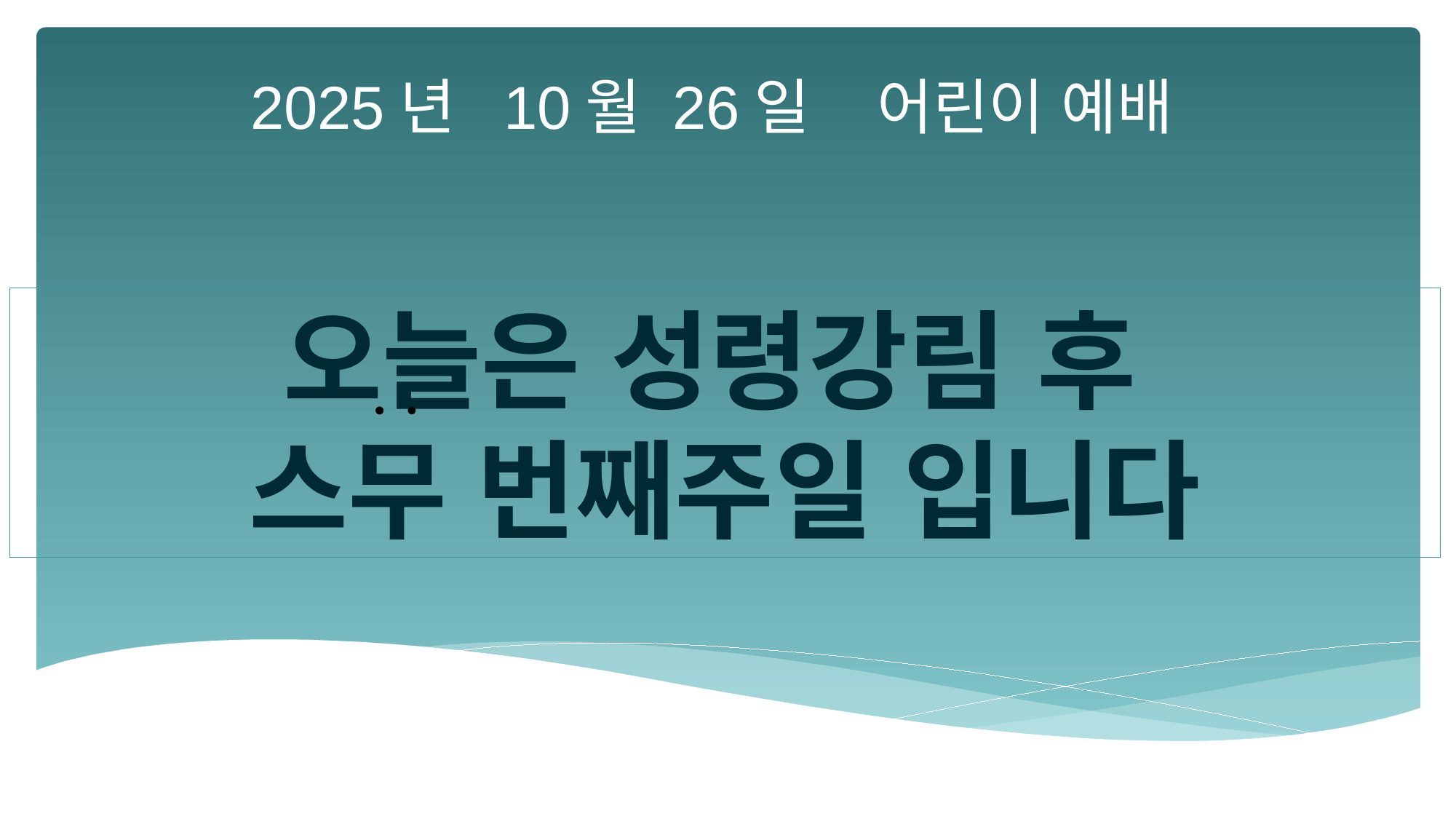

2025년  10월 26일    어린이 예배
오늘은 성령강림 후
스무 번째주일 입니다
•
•
•